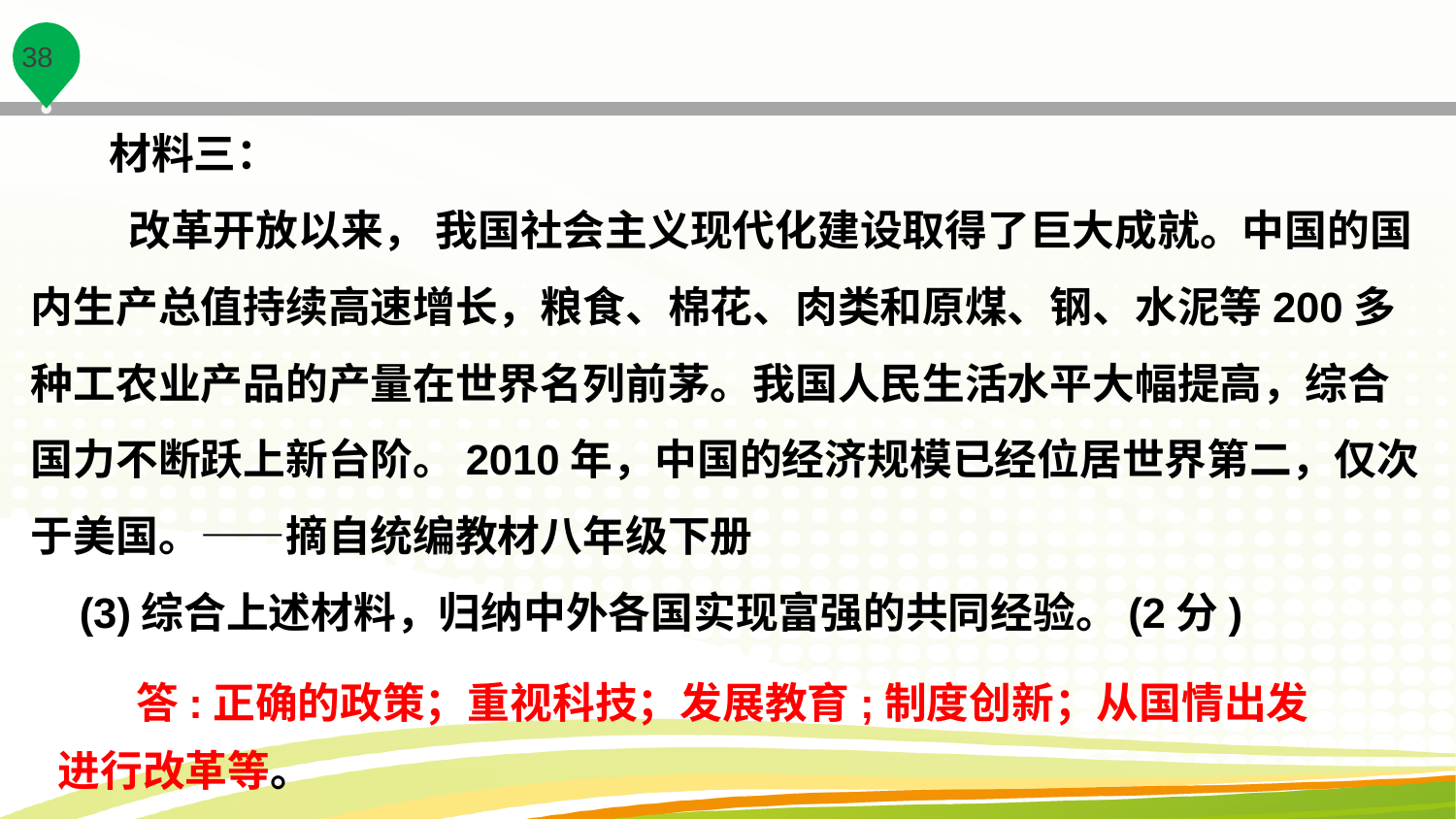

材料三：
    改革开放以来， 我国社会主义现代化建设取得了巨大成就。中国的国内生产总值持续高速增长，粮食、棉花、肉类和原煤、钢、水泥等200多种工农业产品的产量在世界名列前茅。我国人民生活水平大幅提高，综合国力不断跃上新台阶。2010年，中国的经济规模已经位居世界第二，仅次于美国。——摘自统编教材八年级下册
(3)综合上述材料，归纳中外各国实现富强的共同经验。(2分)

  答:正确的政策；重视科技；发展教育;制度创新；从国情出发进行改革等。